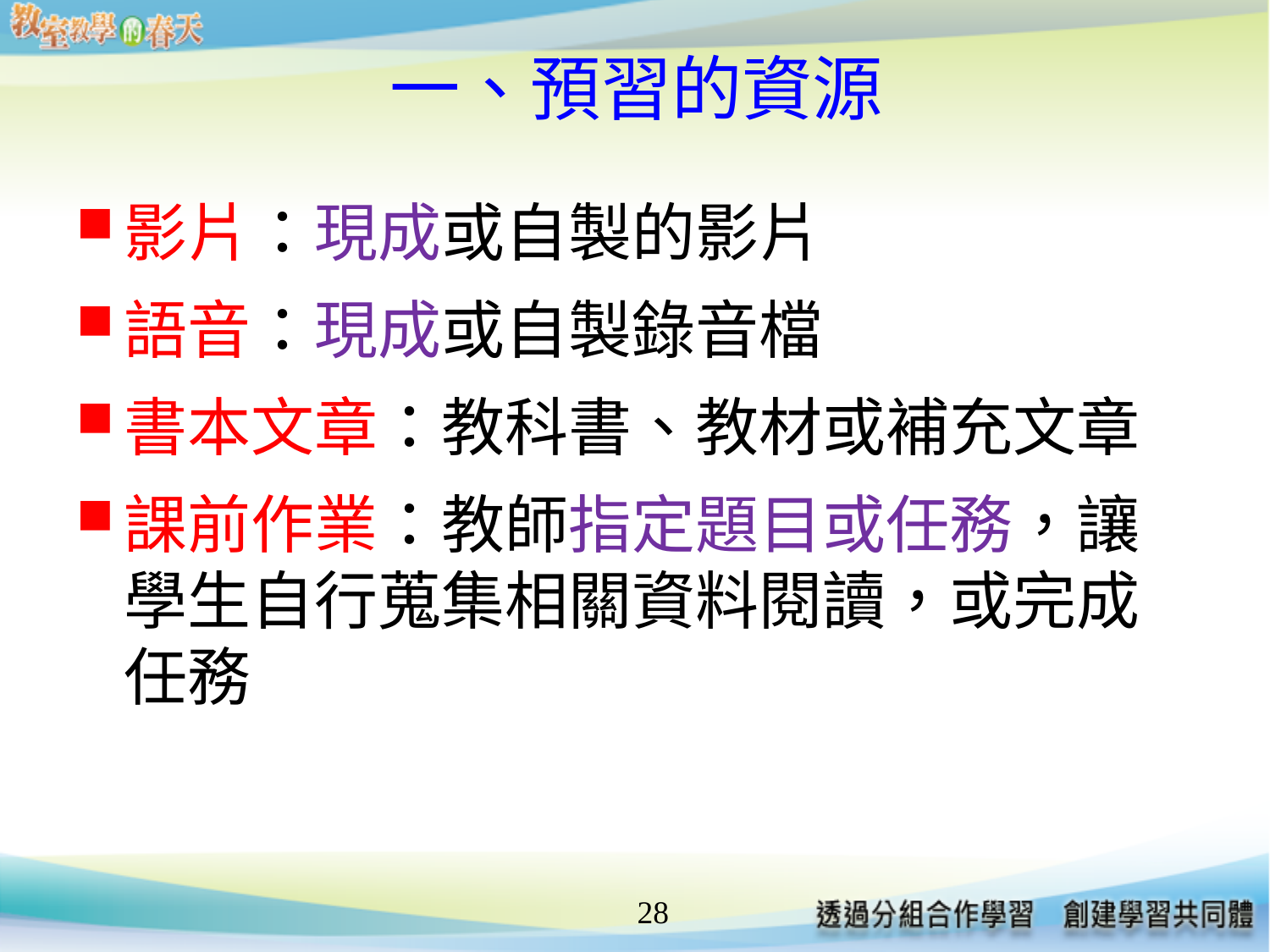

# 一、預習的資源
影片：現成或自製的影片
語音：現成或自製錄音檔
書本文章：教科書、教材或補充文章
課前作業：教師指定題目或任務，讓學生自行蒐集相關資料閱讀，或完成任務

28